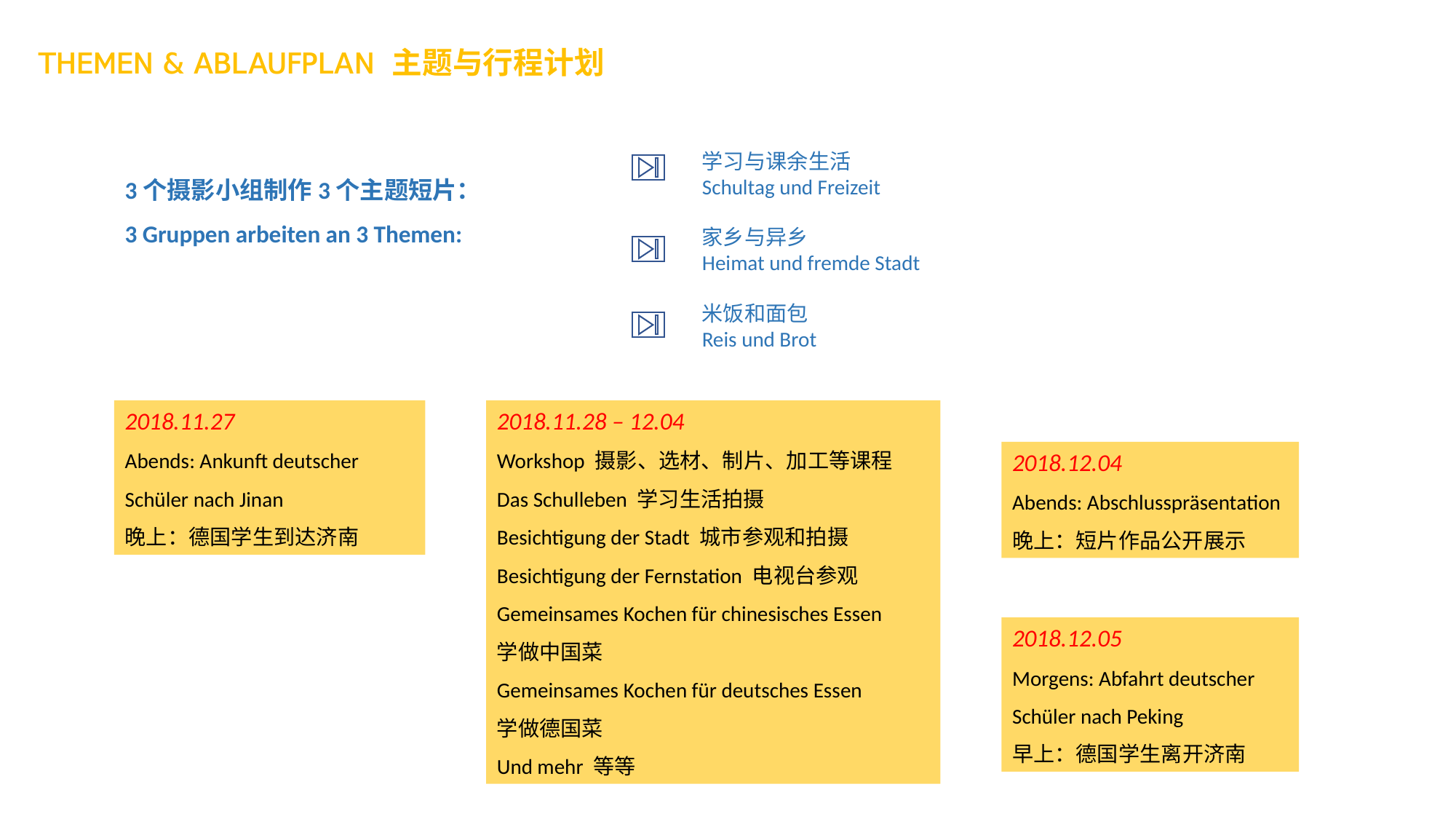

Themen & ablaufplan 主题与行程计划
学习与课余生活
Schultag und Freizeit

家乡与异乡
Heimat und fremde Stadt

米饭和面包
Reis und Brot
3个摄影小组制作3个主题短片：
3 Gruppen arbeiten an 3 Themen:

2018.11.27
Abends: Ankunft deutscher Schüler nach Jinan
晚上：德国学生到达济南
2018.11.28 – 12.04
Workshop 摄影、选材、制片、加工等课程
Das Schulleben 学习生活拍摄
Besichtigung der Stadt 城市参观和拍摄
Besichtigung der Fernstation 电视台参观
Gemeinsames Kochen für chinesisches Essen
学做中国菜
Gemeinsames Kochen für deutsches Essen
学做德国菜
Und mehr 等等
2018.12.04
Abends: Abschlusspräsentation
晚上：短片作品公开展示
2018.12.05
Morgens: Abfahrt deutscher Schüler nach Peking
早上：德国学生离开济南